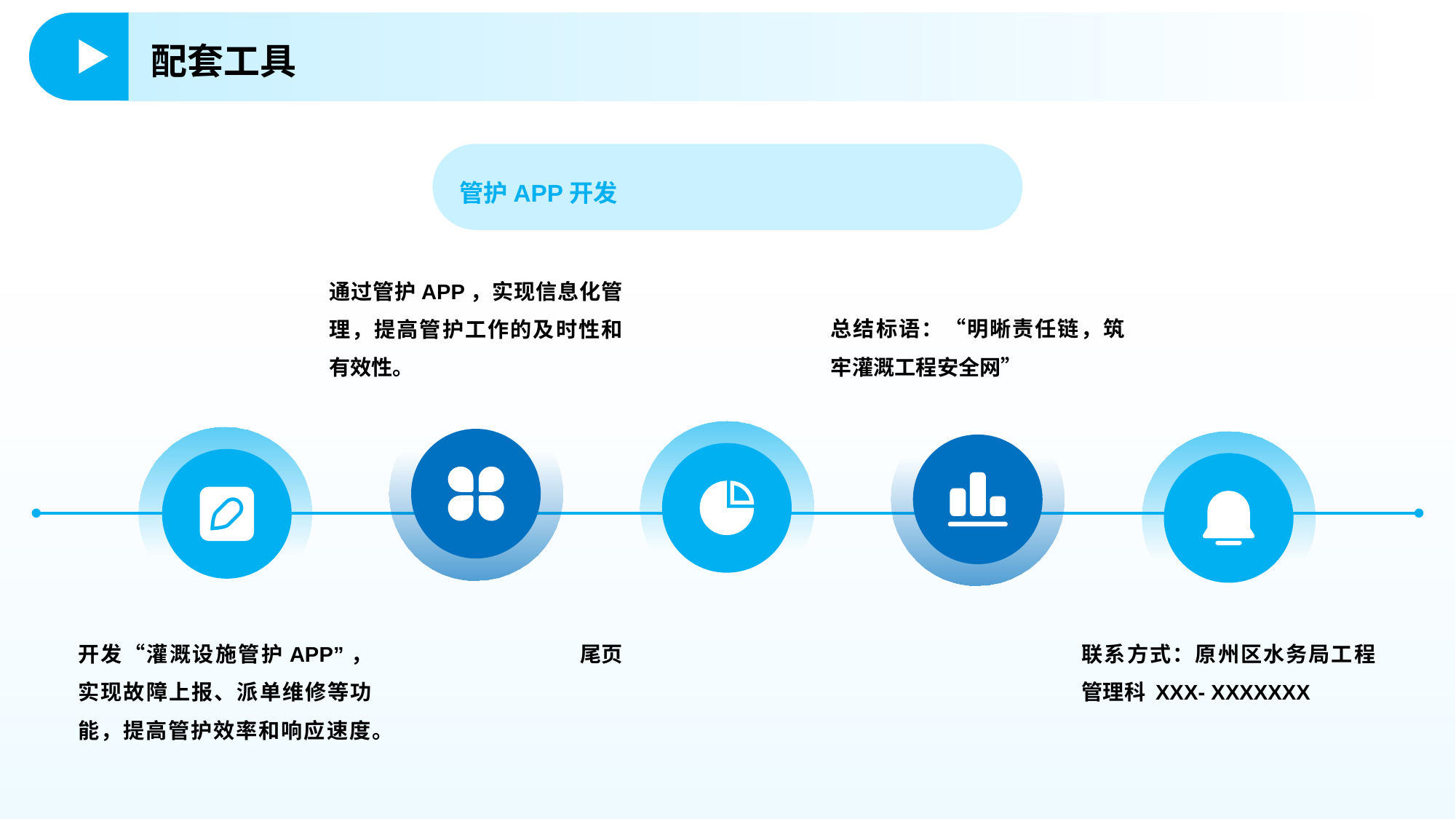

配套工具

管护APP开发
总结标语：“明晰责任链，筑牢灌溉工程安全网”
通过管护APP，实现信息化管理，提高管护工作的及时性和有效性。

开发“灌溉设施管护APP”，实现故障上报、派单维修等功能，提高管护效率和响应速度。
尾页
联系方式：原州区水务局工程管理科 XXX- XXXXXXX